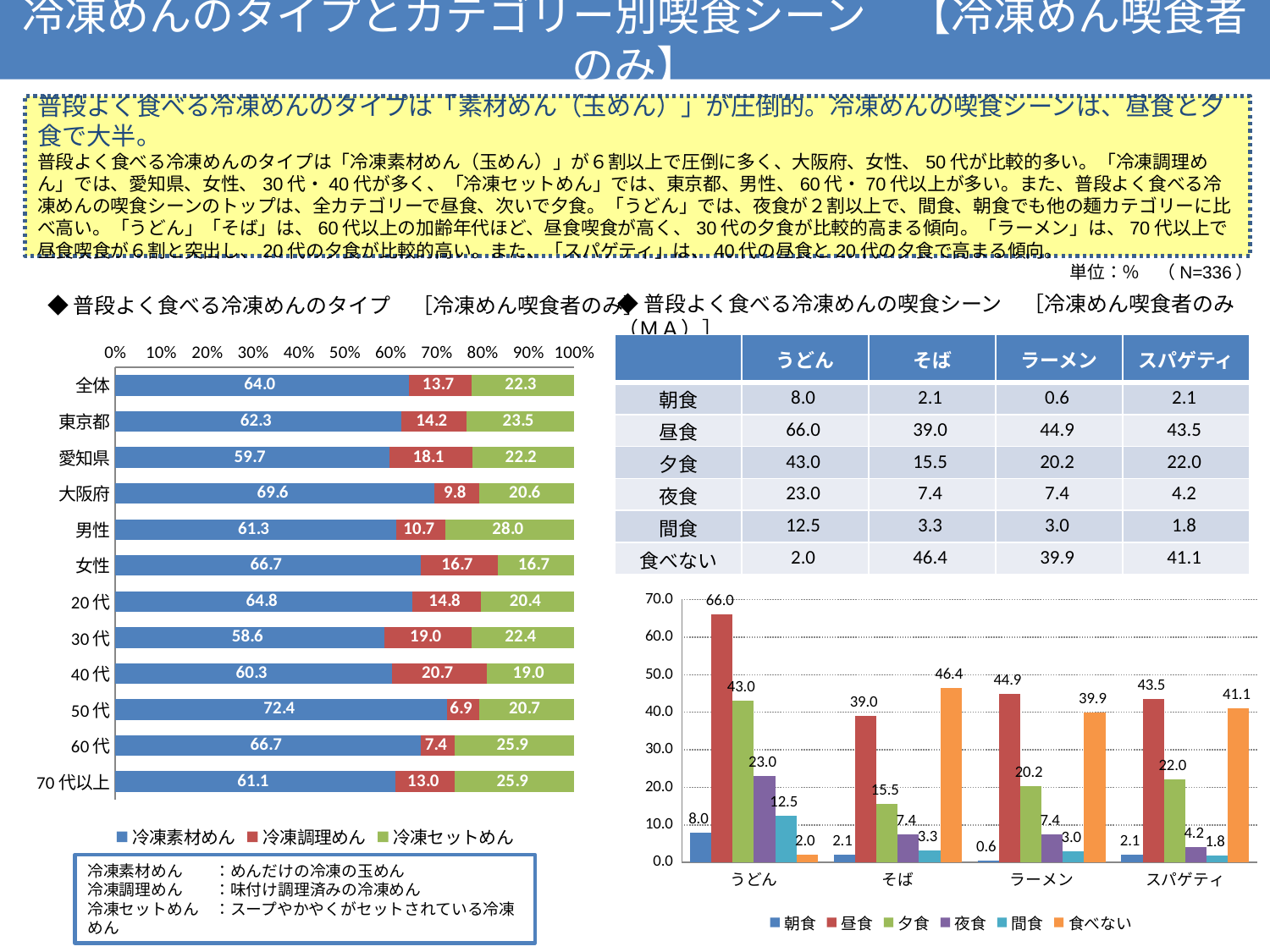

冷凍めんのタイプとカテゴリー別喫食シーン　【冷凍めん喫食者のみ】
普段よく食べる冷凍めんのタイプは「素材めん（玉めん）」が圧倒的。冷凍めんの喫食シーンは、昼食と夕食で大半。
普段よく食べる冷凍めんのタイプは「冷凍素材めん（玉めん）」が６割以上で圧倒に多く、大阪府、女性、50代が比較的多い。「冷凍調理めん」では、愛知県、女性、30代・40代が多く、「冷凍セットめん」では、東京都、男性、60代・70代以上が多い。また、普段よく食べる冷凍めんの喫食シーンのトップは、全カテゴリーで昼食、次いで夕食。「うどん」では、夜食が２割以上で、間食、朝食でも他の麺カテゴリーに比べ高い。「うどん」「そば」は、60代以上の加齢年代ほど、昼食喫食が高く、30代の夕食が比較的高まる傾向。「ラーメン」は、70代以上で昼食喫食が６割と突出し、20代の夕食が比較的高い。また、「スパゲティ」は、40代の昼食と20代の夕食で高まる傾向。
単位：％　（N=336）
◆普段よく食べる冷凍めんの喫食シーン　［冷凍めん喫食者のみ（ＭＡ）］
◆普段よく食べる冷凍めんのタイプ　［冷凍めん喫食者のみ］
|  | うどん | そば | ラーメン | スパゲティ |
| --- | --- | --- | --- | --- |
| 朝食 | 8.0 | 2.1 | 0.6 | 2.1 |
| 昼食 | 66.0 | 39.0 | 44.9 | 43.5 |
| 夕食 | 43.0 | 15.5 | 20.2 | 22.0 |
| 夜食 | 23.0 | 7.4 | 7.4 | 4.2 |
| 間食 | 12.5 | 3.3 | 3.0 | 1.8 |
| 食べない | 2.0 | 46.4 | 39.9 | 41.1 |

### Chart

| Category | 冷凍素材めん | 冷凍調理めん | 冷凍セットめん |
|---|---|---|---|
| 全体 | 63.98809523809526 | 13.690476190476192 | 22.321428571428573 |
| 東京都 | 62.34567901234561 | 14.19753086419753 | 23.45679012345679 |
| 愛知県 | 59.72222222222228 | 18.055555555555554 | 22.222222222222175 |
| 大阪府 | 69.6078431372547 | 9.803921568627452 | 20.588235294117606 |
| 男性 | 61.30952380952381 | 10.714285714285714 | 27.976190476190478 |
| 女性 | 66.66666666666666 | 16.666666666666664 | 16.666666666666664 |
| 20代 | 64.81481481481481 | 14.81481481481482 | 20.37037037037034 |
| 30代 | 58.62068965517234 | 18.96551724137922 | 22.413793103448278 |
| 40代 | 60.34482758620676 | 20.689655172413794 | 18.96551724137922 |
| 50代 | 72.41379310344827 | 6.896551724137931 | 20.689655172413794 |
| 60代 | 66.66666666666666 | 7.4074074074074066 | 25.925925925925895 |
| 70代以上 | 61.111111111111114 | 12.962962962962974 | 25.925925925925895 |

### Chart

| Category | 朝食 | 昼食 | 夕食 | 夜食 | 間食 | 食べない |
|---|---|---|---|---|---|---|
| うどん | 8.0 | 66.0 | 43.0 | 23.0 | 12.5 | 2.0 |
| そば | 2.0833333333333344 | 38.98809523809526 | 15.476190476190473 | 7.440476190476193 | 3.2738095238095237 | 46.42857142857146 |
| ラーメン | 0.5952380952380952 | 44.94047619047619 | 20.238095238095227 | 7.440476190476193 | 2.976190476190476 | 39.88095238095239 |
| スパゲティ | 2.0833333333333344 | 43.452380952380956 | 22.023809523809533 | 4.166666666666666 | 1.7857142857142847 | 41.07142857142854 |
冷凍素材めん	：めんだけの冷凍の玉めん
冷凍調理めん	：味付け調理済みの冷凍めん
冷凍セットめん	：スープやかやくがセットされている冷凍めん